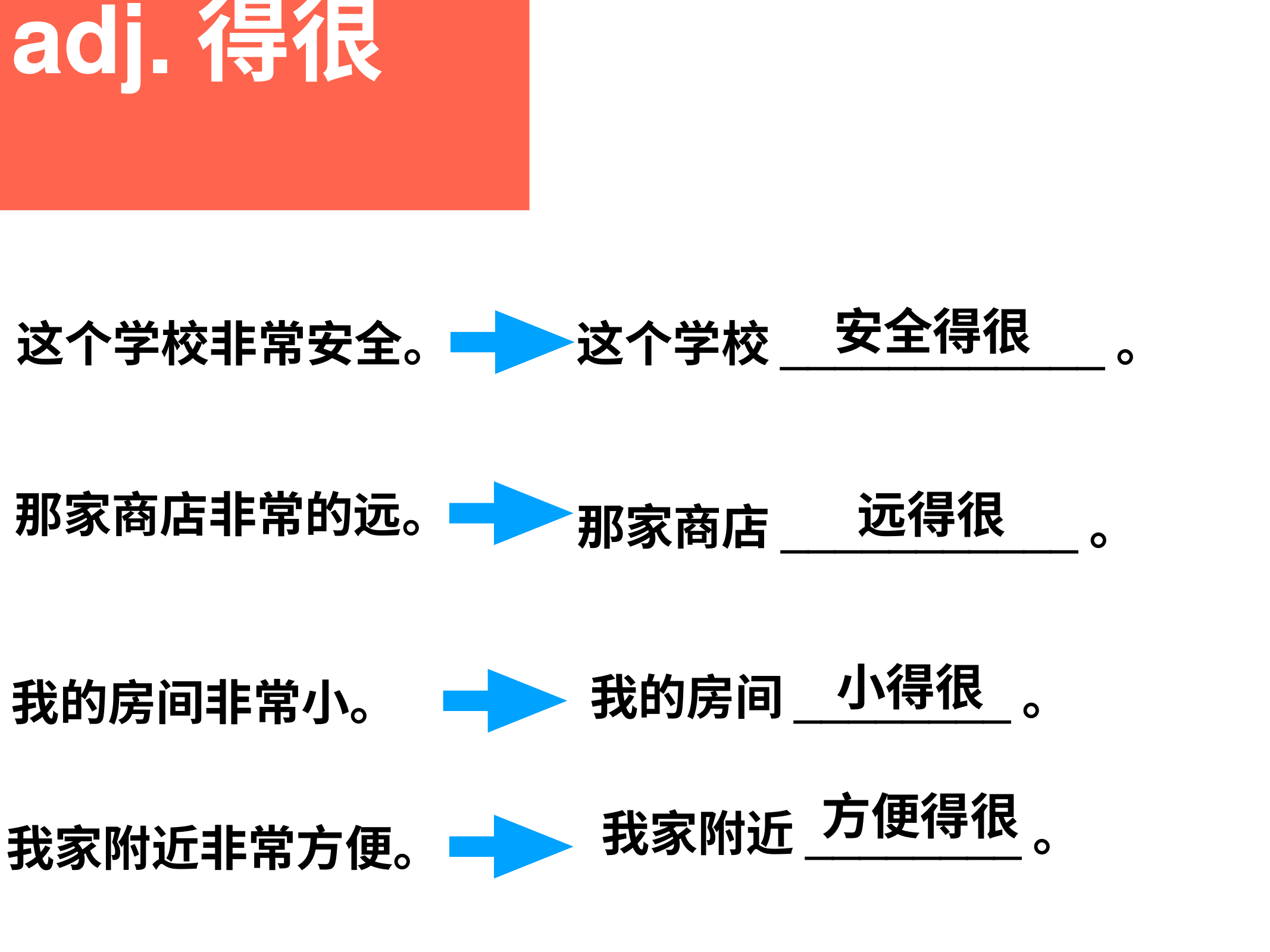

adj.得很
安全得很
这个学校非常安全。
这个学校____________。

远得很
那家商店非常的远。

那家商店___________。
小得很
我的房间________。
我的房间非常小。

方便得很
我家附近________。
我家附近非常方便。